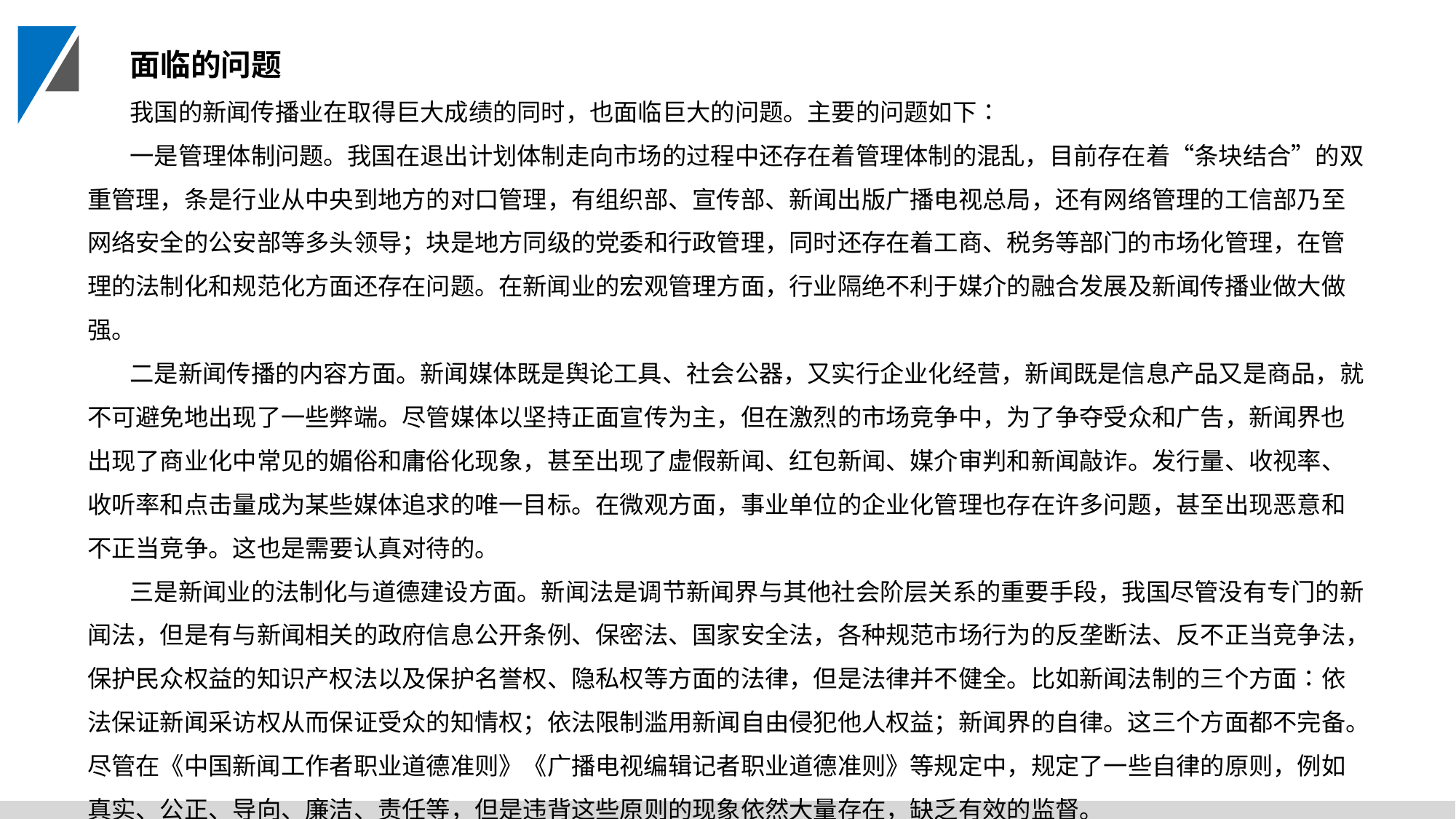

面临的问题
我国的新闻传播业在取得巨大成绩的同时，也面临巨大的问题。主要的问题如下∶
一是管理体制问题。我国在退出计划体制走向市场的过程中还存在着管理体制的混乱，目前存在着“条块结合”的双重管理，条是行业从中央到地方的对口管理，有组织部、宣传部、新闻出版广播电视总局，还有网络管理的工信部乃至网络安全的公安部等多头领导；块是地方同级的党委和行政管理，同时还存在着工商、税务等部门的市场化管理，在管理的法制化和规范化方面还存在问题。在新闻业的宏观管理方面，行业隔绝不利于媒介的融合发展及新闻传播业做大做强。
二是新闻传播的内容方面。新闻媒体既是舆论工具、社会公器，又实行企业化经营，新闻既是信息产品又是商品，就不可避免地出现了一些弊端。尽管媒体以坚持正面宣传为主，但在激烈的市场竞争中，为了争夺受众和广告，新闻界也出现了商业化中常见的媚俗和庸俗化现象，甚至出现了虚假新闻、红包新闻、媒介审判和新闻敲诈。发行量、收视率、收听率和点击量成为某些媒体追求的唯一目标。在微观方面，事业单位的企业化管理也存在许多问题，甚至出现恶意和不正当竞争。这也是需要认真对待的。
三是新闻业的法制化与道德建设方面。新闻法是调节新闻界与其他社会阶层关系的重要手段，我国尽管没有专门的新闻法，但是有与新闻相关的政府信息公开条例、保密法、国家安全法，各种规范市场行为的反垄断法、反不正当竞争法，保护民众权益的知识产权法以及保护名誉权、隐私权等方面的法律，但是法律并不健全。比如新闻法制的三个方面∶依法保证新闻采访权从而保证受众的知情权；依法限制滥用新闻自由侵犯他人权益；新闻界的自律。这三个方面都不完备。尽管在《中国新闻工作者职业道德准则》《广播电视编辑记者职业道德准则》等规定中，规定了一些自律的原则，例如真实、公正、导向、廉洁、责任等，但是违背这些原则的现象依然大量存在，缺乏有效的监督。